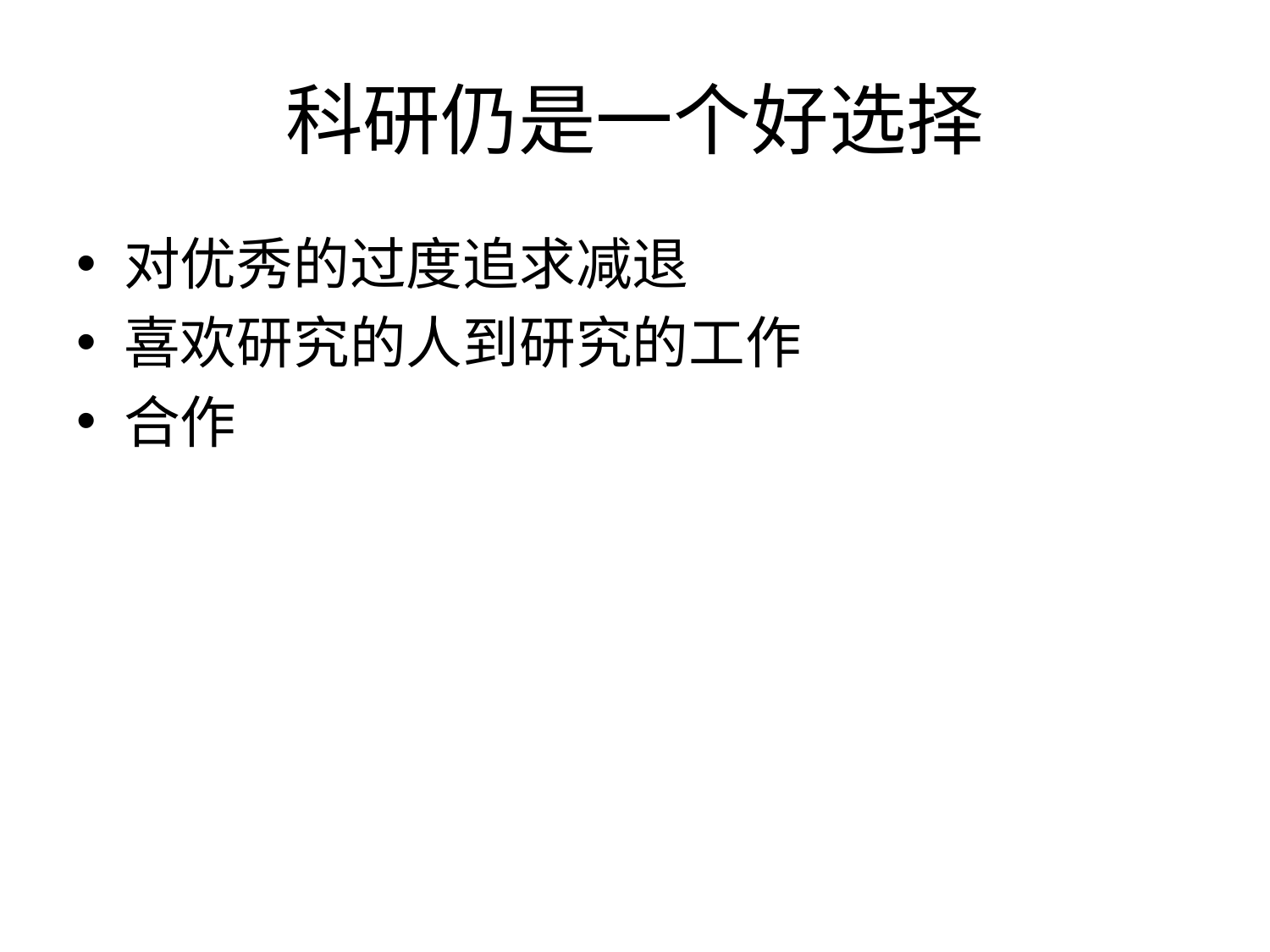

# 科研仍是一个好选择
对优秀的过度追求减退
喜欢研究的人到研究的工作
合作